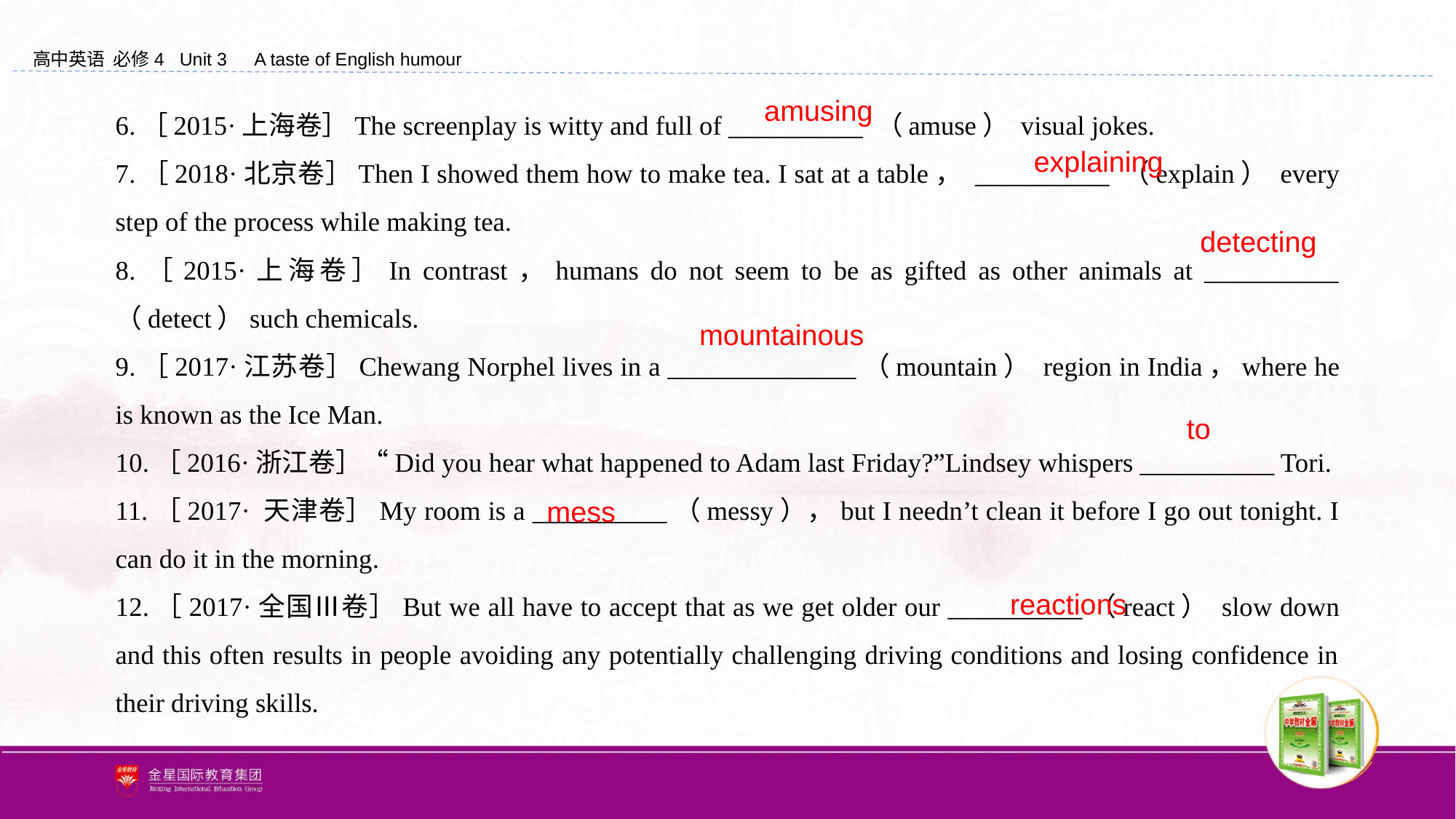

6.［2015·上海卷］The screenplay is witty and full of __________ （amuse） visual jokes.
7.［2018·北京卷］Then I showed them how to make tea. I sat at a table， __________ （explain） every step of the process while making tea.
8.［2015·上海卷］In contrast，humans do not seem to be as gifted as other animals at __________ （detect）such chemicals.
9.［2017·江苏卷］Chewang Norphel lives in a ______________（mountain） region in India，where he is known as the Ice Man.
10.［2016·浙江卷］“Did you hear what happened to Adam last Friday?”Lindsey whispers __________ Tori.
11.［2017· 天津卷］My room is a __________（messy），but I needn’t clean it before I go out tonight. I can do it in the morning.
12.［2017·全国Ⅲ卷］But we all have to accept that as we get older our __________（react） slow down and this often results in people avoiding any potentially challenging driving conditions and losing confidence in their driving skills.
amusing
explaining
detecting
mountainous
to
mess
reactions